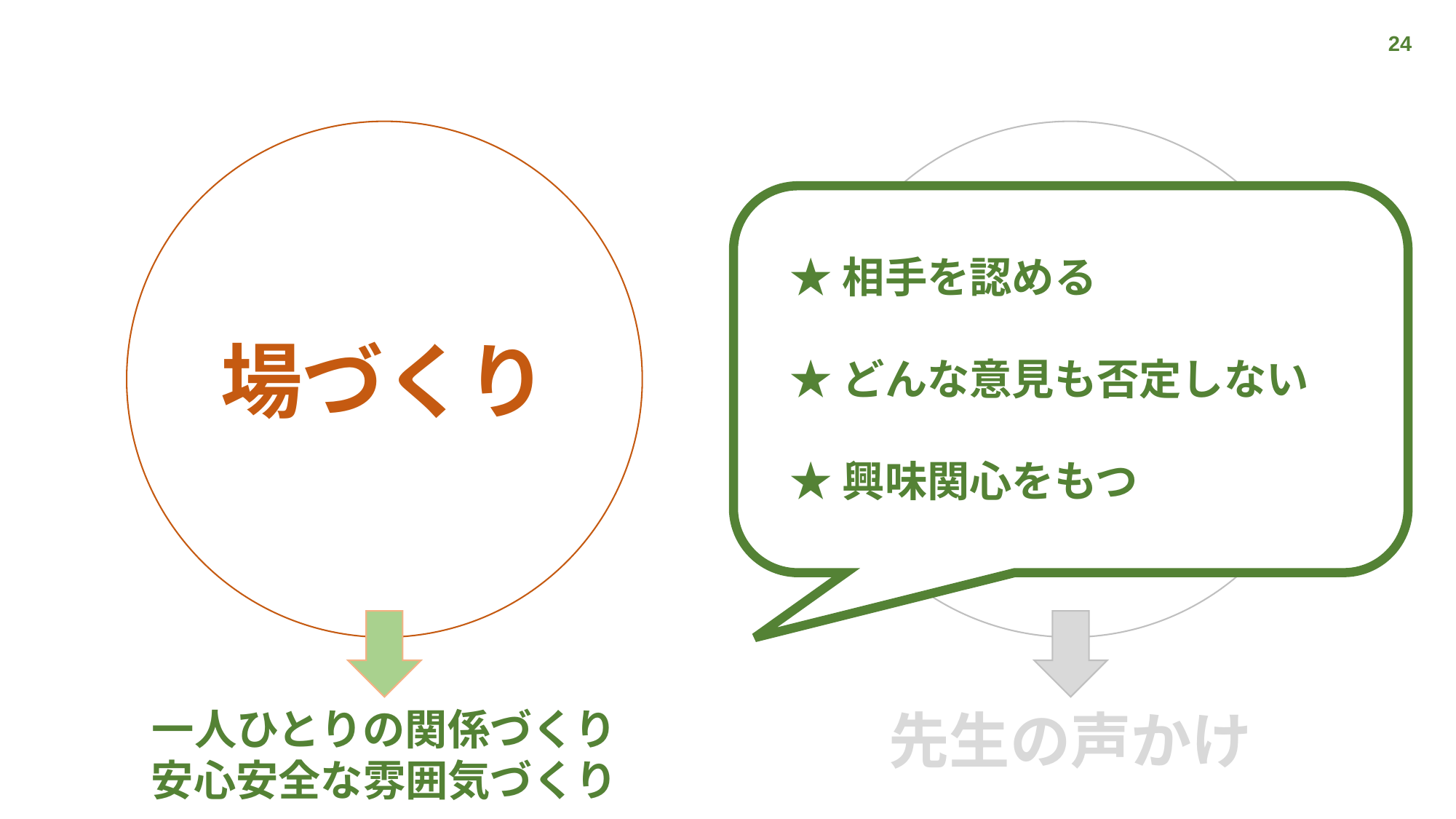

24
場づくり
言葉

★相手を認める

★どんな意見も否定しない

★興味関心をもつ

一人ひとりの関係づくり
安心安全な雰囲気づくり
先生の声かけ